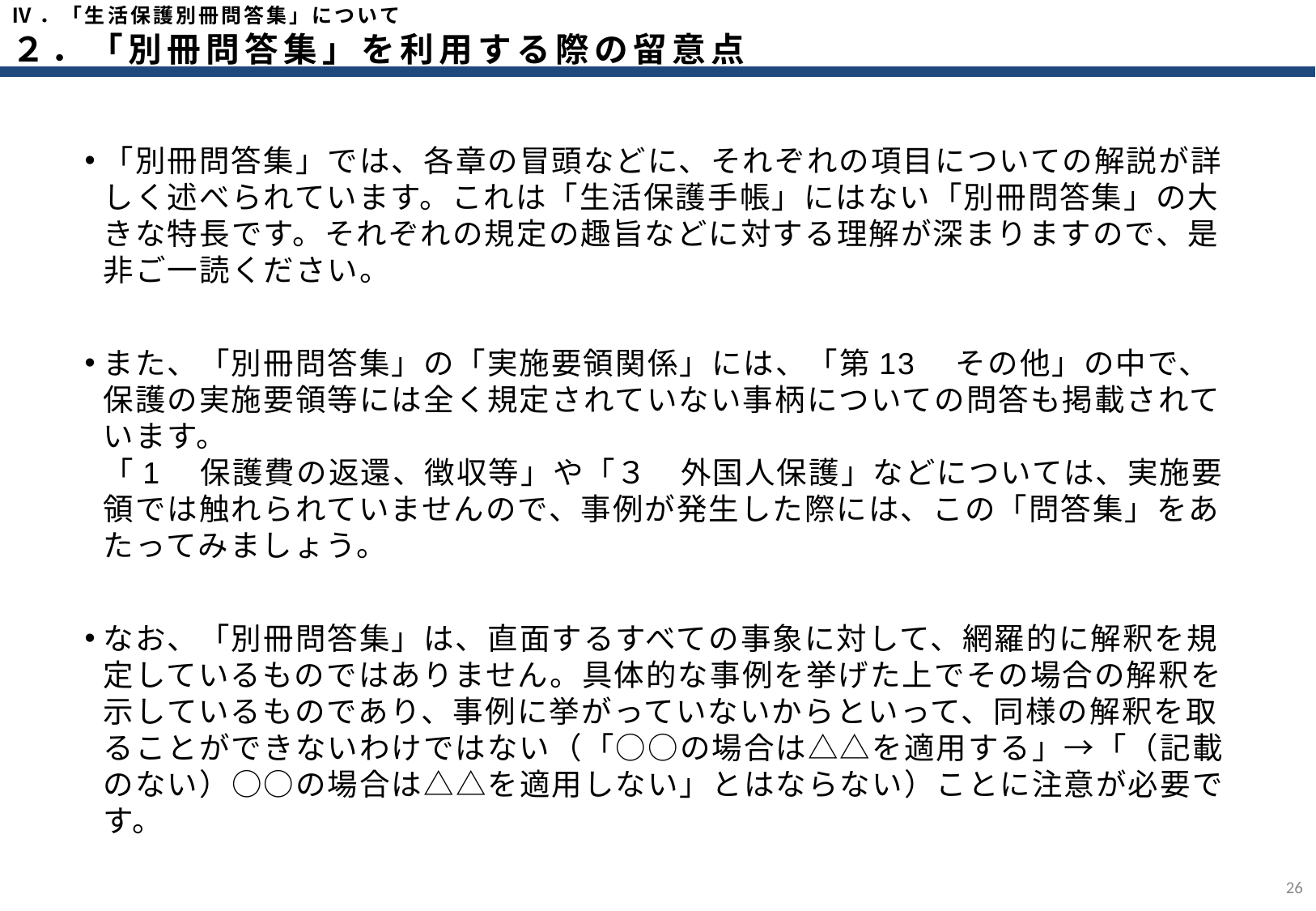

Ⅳ．「生活保護別冊問答集」について
２．「別冊問答集」を利用する際の留意点
「別冊問答集」では、各章の冒頭などに、それぞれの項目についての解説が詳しく述べられています。これは「生活保護手帳」にはない「別冊問答集」の大きな特長です。それぞれの規定の趣旨などに対する理解が深まりますので、是非ご一読ください。

また、「別冊問答集」の「実施要領関係」には、「第13　その他」の中で、保護の実施要領等には全く規定されていない事柄についての問答も掲載されています。
「1　保護費の返還、徴収等」や「３　外国人保護」などについては、実施要領では触れられていませんので、事例が発生した際には、この「問答集」をあたってみましょう。

なお、「別冊問答集」は、直面するすべての事象に対して、網羅的に解釈を規定しているものではありません。具体的な事例を挙げた上でその場合の解釈を示しているものであり、事例に挙がっていないからといって、同様の解釈を取ることができないわけではない（「○○の場合は△△を適用する」→「（記載のない）○○の場合は△△を適用しない」とはならない）ことに注意が必要です。
26